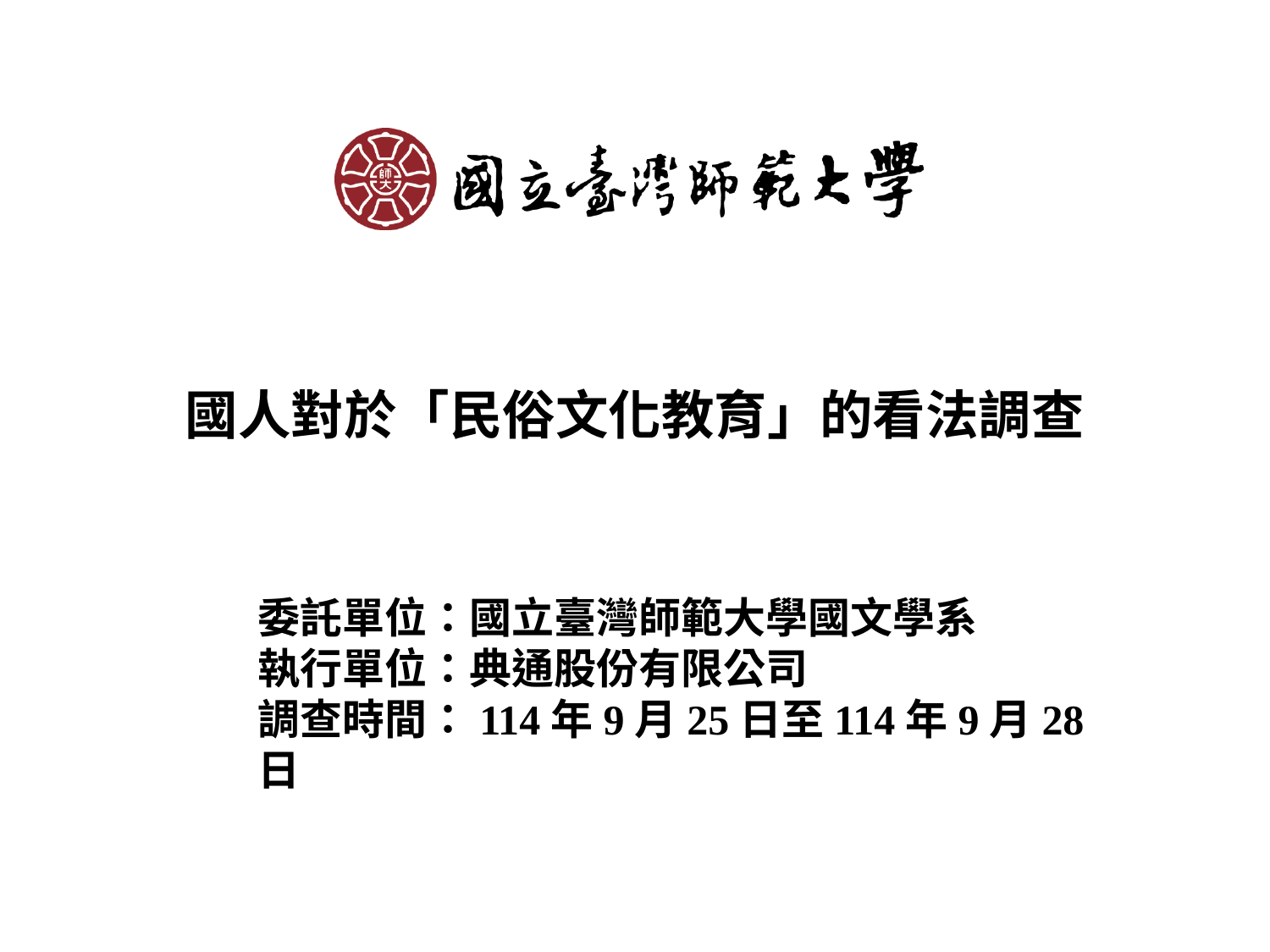

# 國人對於「民俗文化教育」的看法調查
委託單位：國立臺灣師範大學國文學系
執行單位：典通股份有限公司
調查時間：114年9月25日至114年9月28日